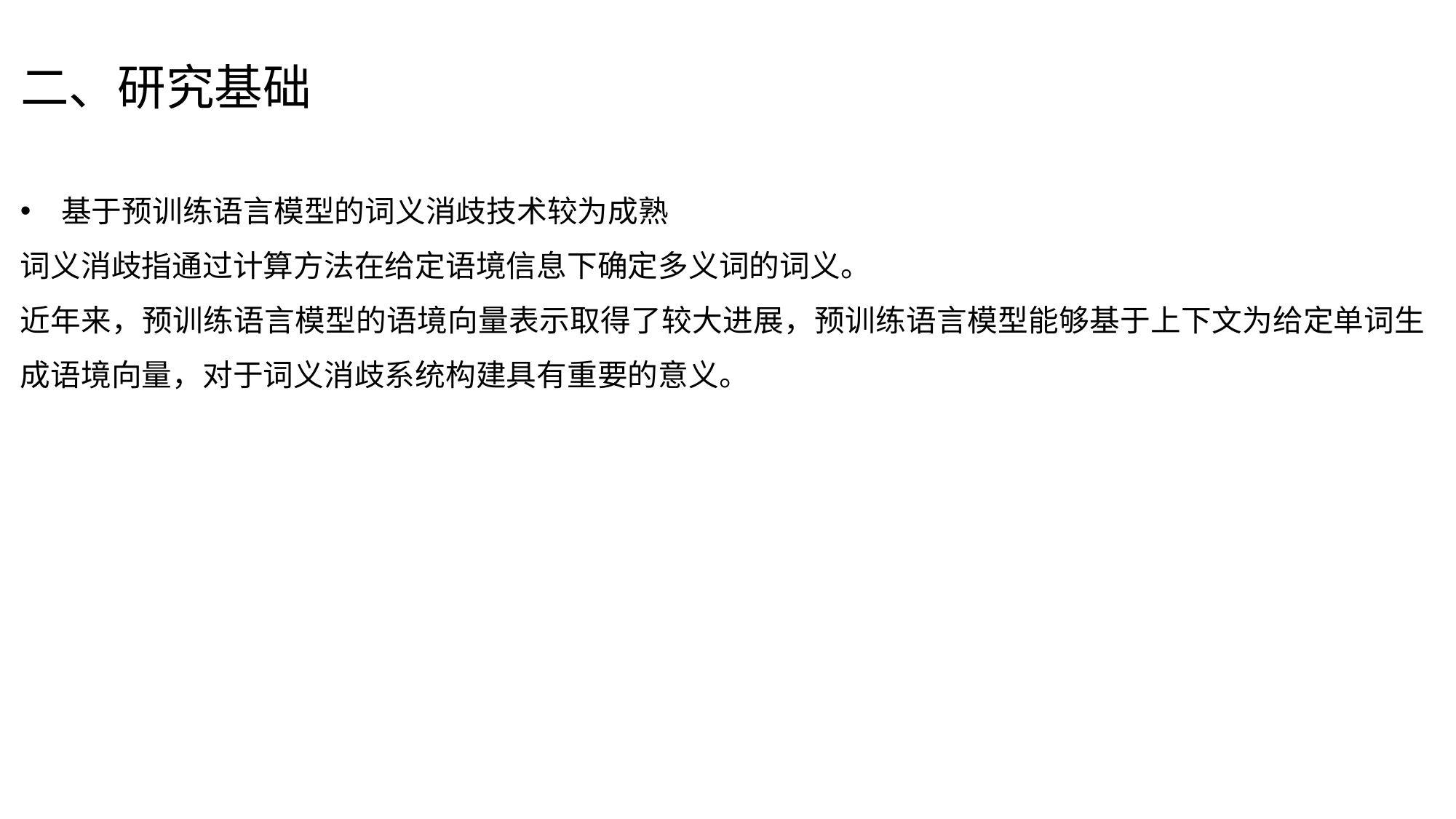

二、研究基础
基于预训练语言模型的词义消歧技术较为成熟
词义消歧指通过计算方法在给定语境信息下确定多义词的词义。
近年来，预训练语言模型的语境向量表示取得了较大进展，预训练语言模型能够基于上下文为给定单词生成语境向量，对于词义消歧系统构建具有重要的意义。